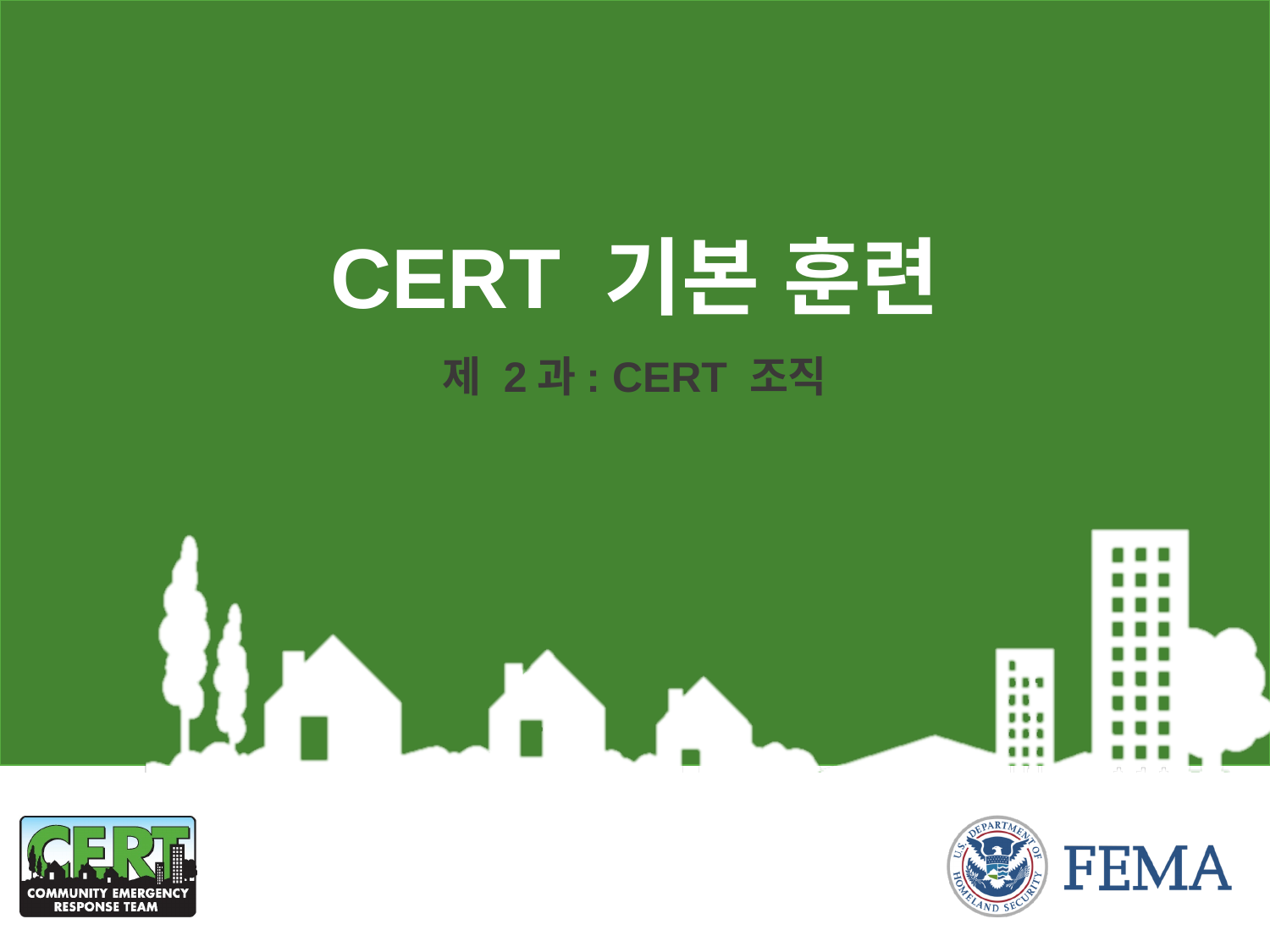

# CERT 기본 훈련
제 2과: CERT 조직